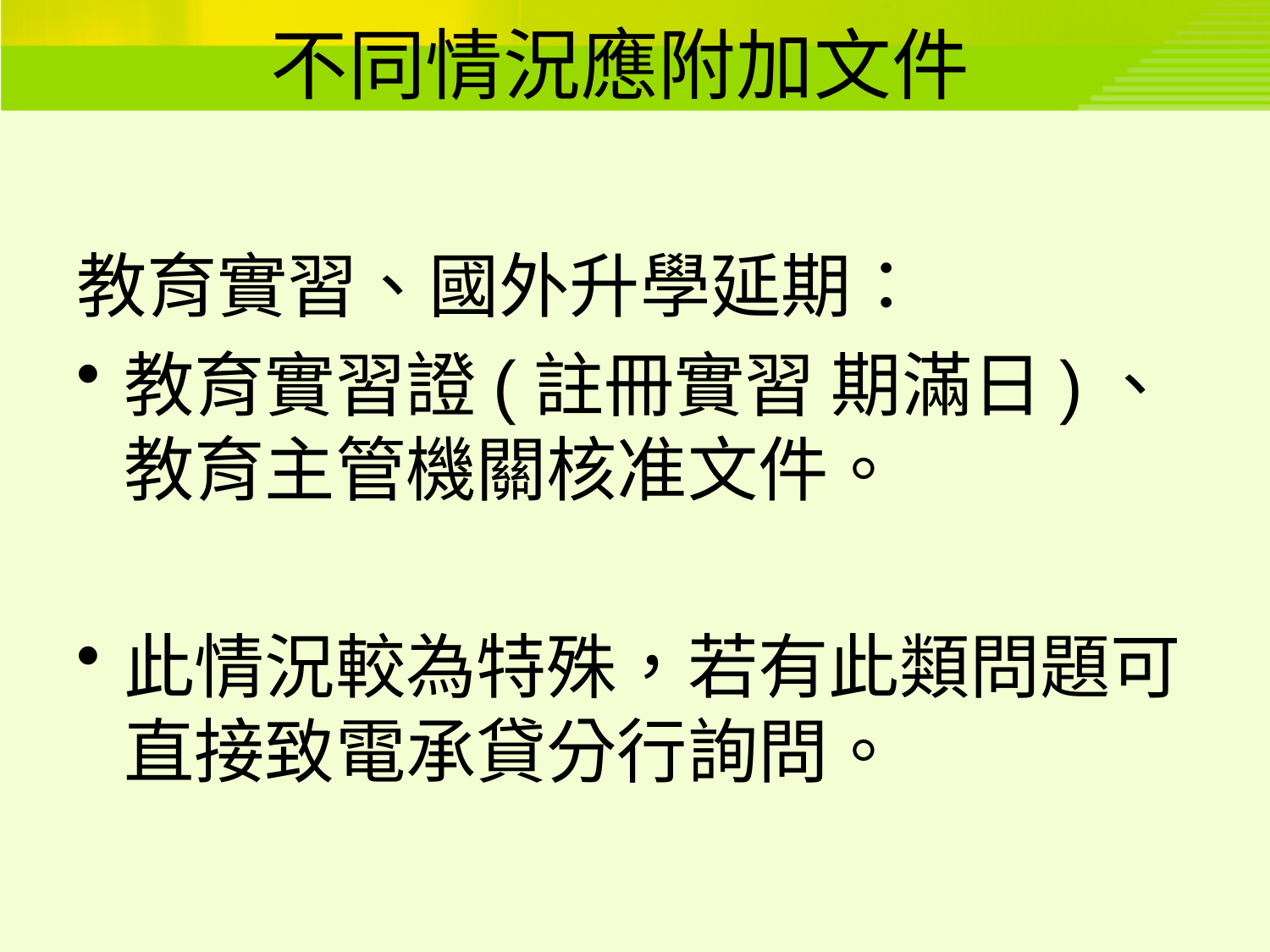

# 不同情況應附加文件

教育實習、國外升學延期：
教育實習證(註冊實習 期滿日)、教育主管機關核准文件。

此情況較為特殊，若有此類問題可直接致電承貸分行詢問。